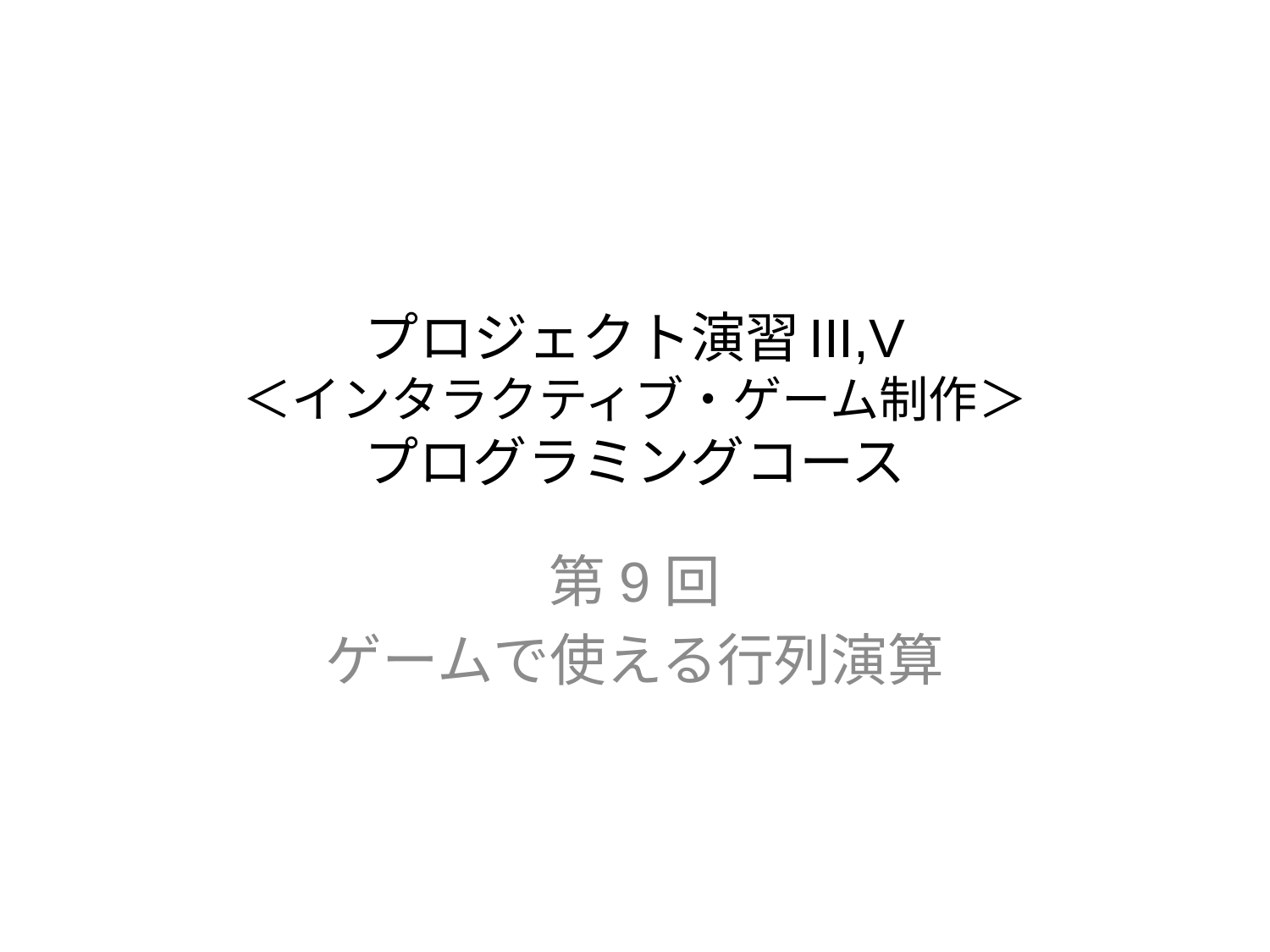

# プロジェクト演習III,V ＜インタラクティブ・ゲーム制作＞ プログラミングコース
第9回
ゲームで使える行列演算